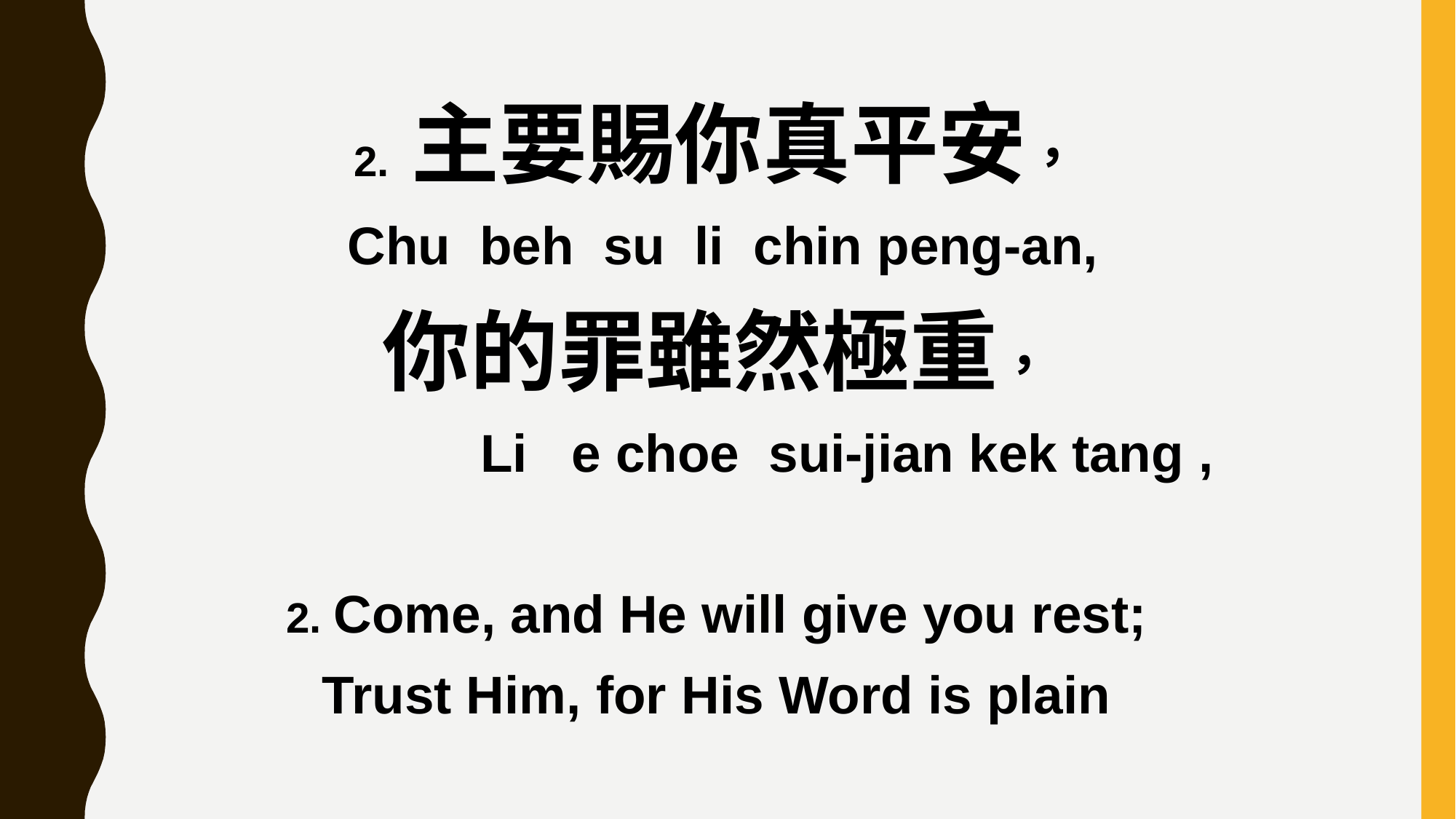

2. 主要賜你真平安，
 Chu  beh  su  li  chin peng-an,
你的罪雖然極重，
                     Li   e choe  sui-jian kek tang ,

2. Come, and He will give you rest;
Trust Him, for His Word is plain